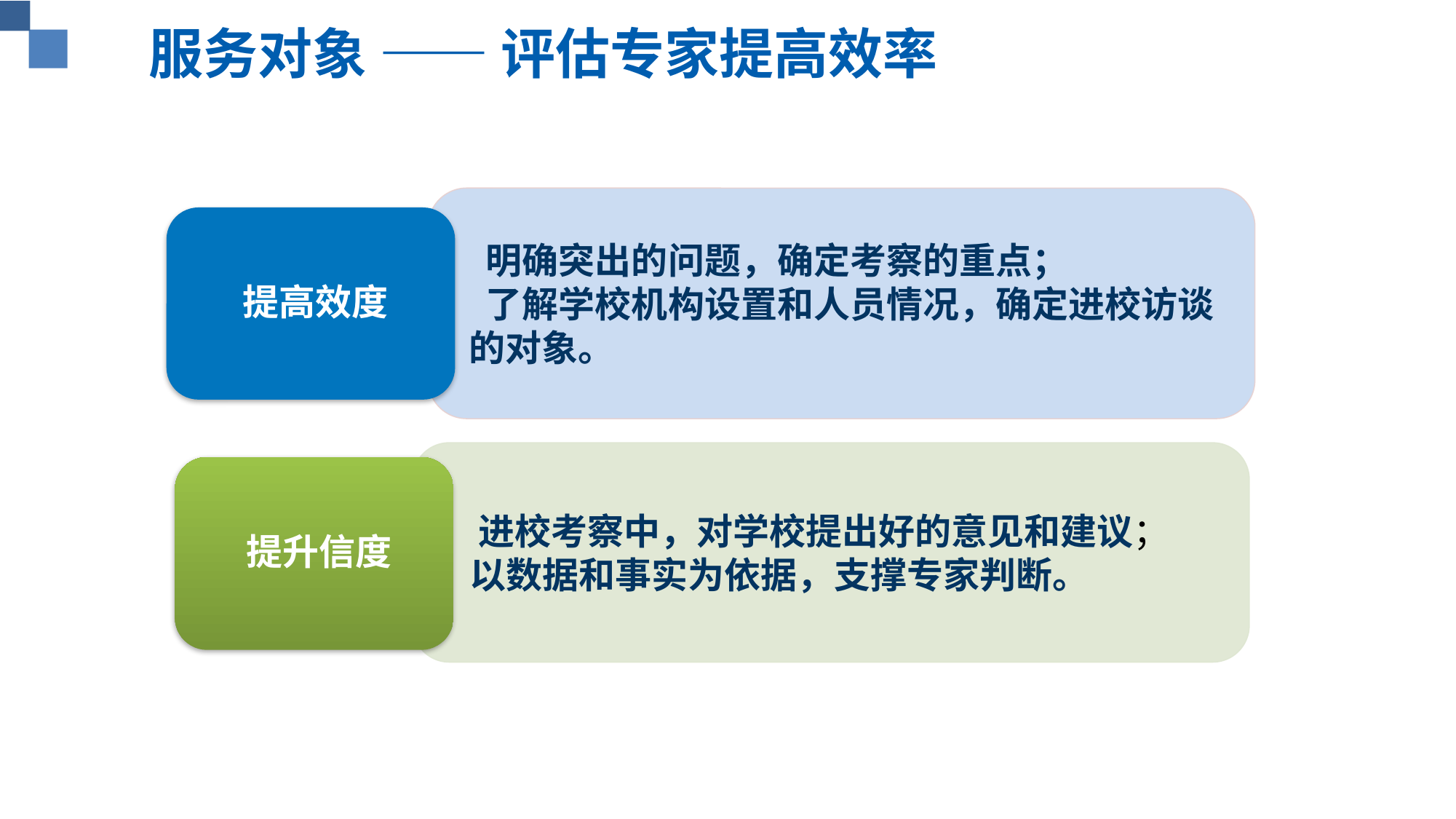

服务对象 —— 评估专家提高效率

 明确突出的问题，确定考察的重点；
 了解学校机构设置和人员情况，确定进校访谈的对象。
提高效度
  进校考察中，对学校提出好的意见和建议；
 以数据和事实为依据，支撑专家判断。
提升信度